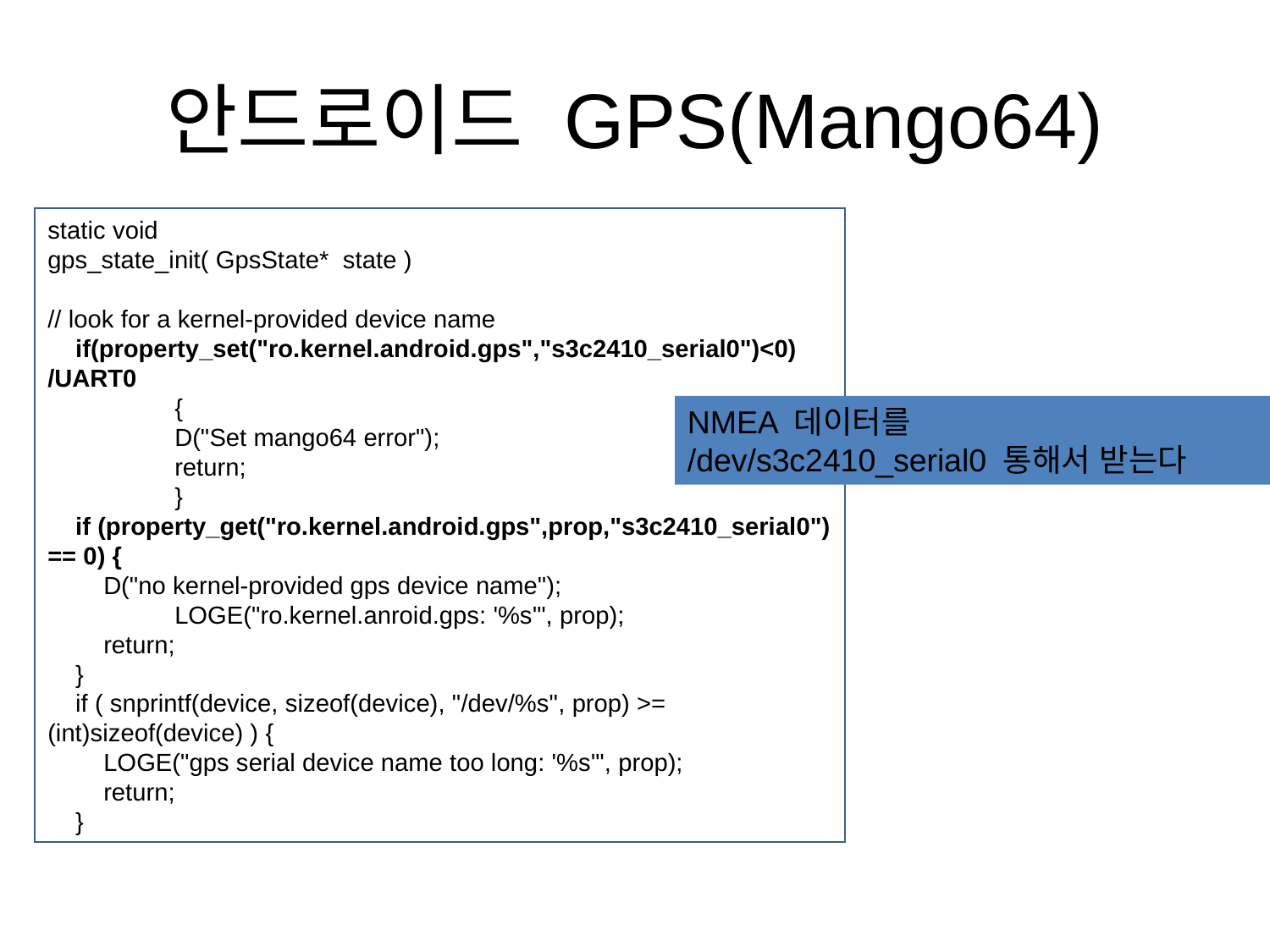

# 안드로이드 GPS(Mango64)
static void
gps_state_init( GpsState*  state )

// look for a kernel-provided device name
    if(property_set("ro.kernel.android.gps","s3c2410_serial0")<0) /UART0
	{
	D("Set mango64 error");
	return;
	}
    if (property_get("ro.kernel.android.gps",prop,"s3c2410_serial0") == 0) {
        D("no kernel-provided gps device name");
	LOGE("ro.kernel.anroid.gps: '%s'", prop);
        return;
    }
    if ( snprintf(device, sizeof(device), "/dev/%s", prop) >= (int)sizeof(device) ) {
        LOGE("gps serial device name too long: '%s'", prop);
        return;
    }
NMEA 데이터를
/dev/s3c2410_serial0 통해서 받는다